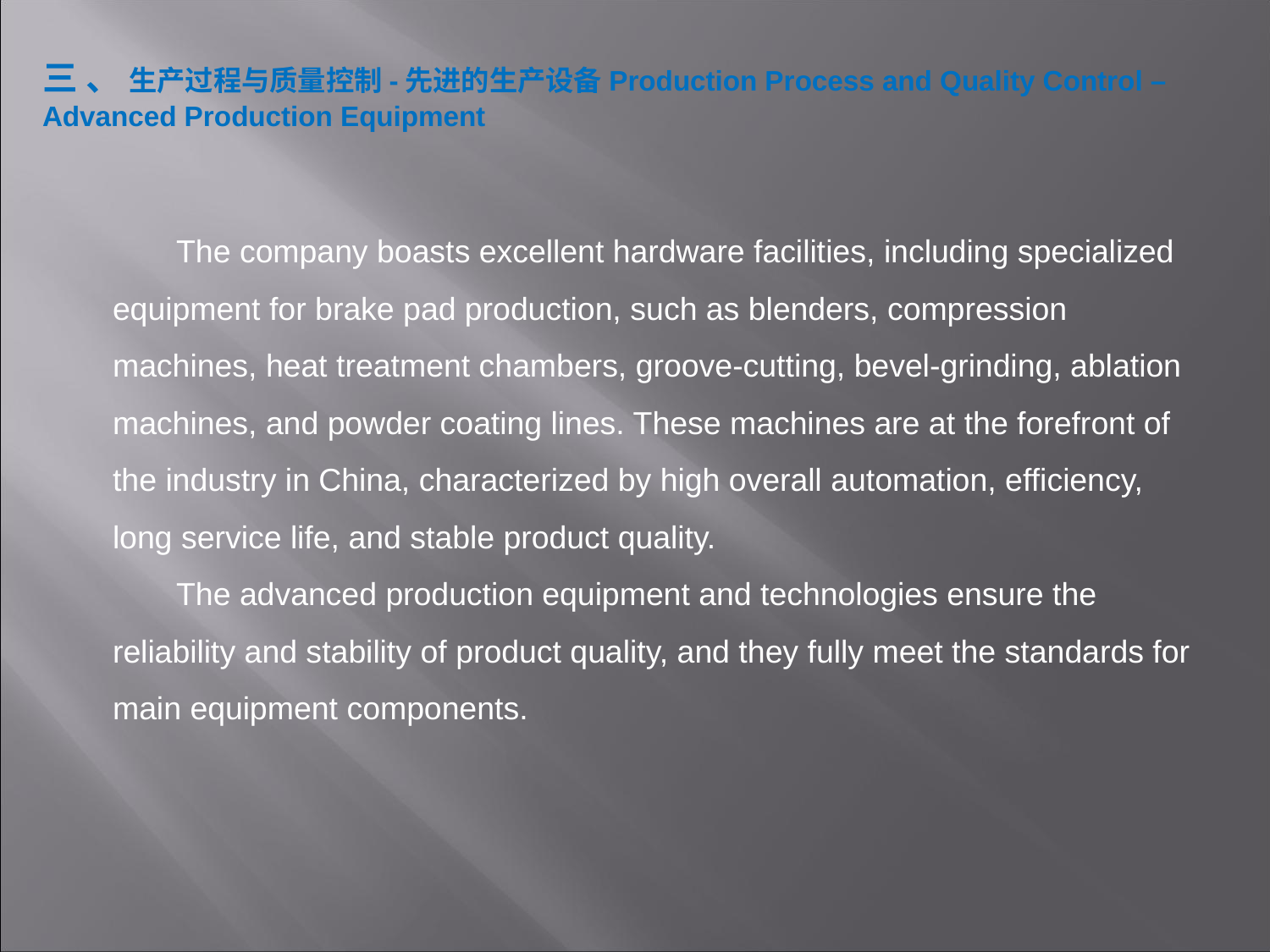

三 、 生产过程与质量控制-先进的生产设备Production Process and Quality Control – Advanced Production Equipment
The company boasts excellent hardware facilities, including specialized equipment for brake pad production, such as blenders, compression machines, heat treatment chambers, groove-cutting, bevel-grinding, ablation machines, and powder coating lines. These machines are at the forefront of the industry in China, characterized by high overall automation, efficiency, long service life, and stable product quality.
The advanced production equipment and technologies ensure the reliability and stability of product quality, and they fully meet the standards for main equipment components.